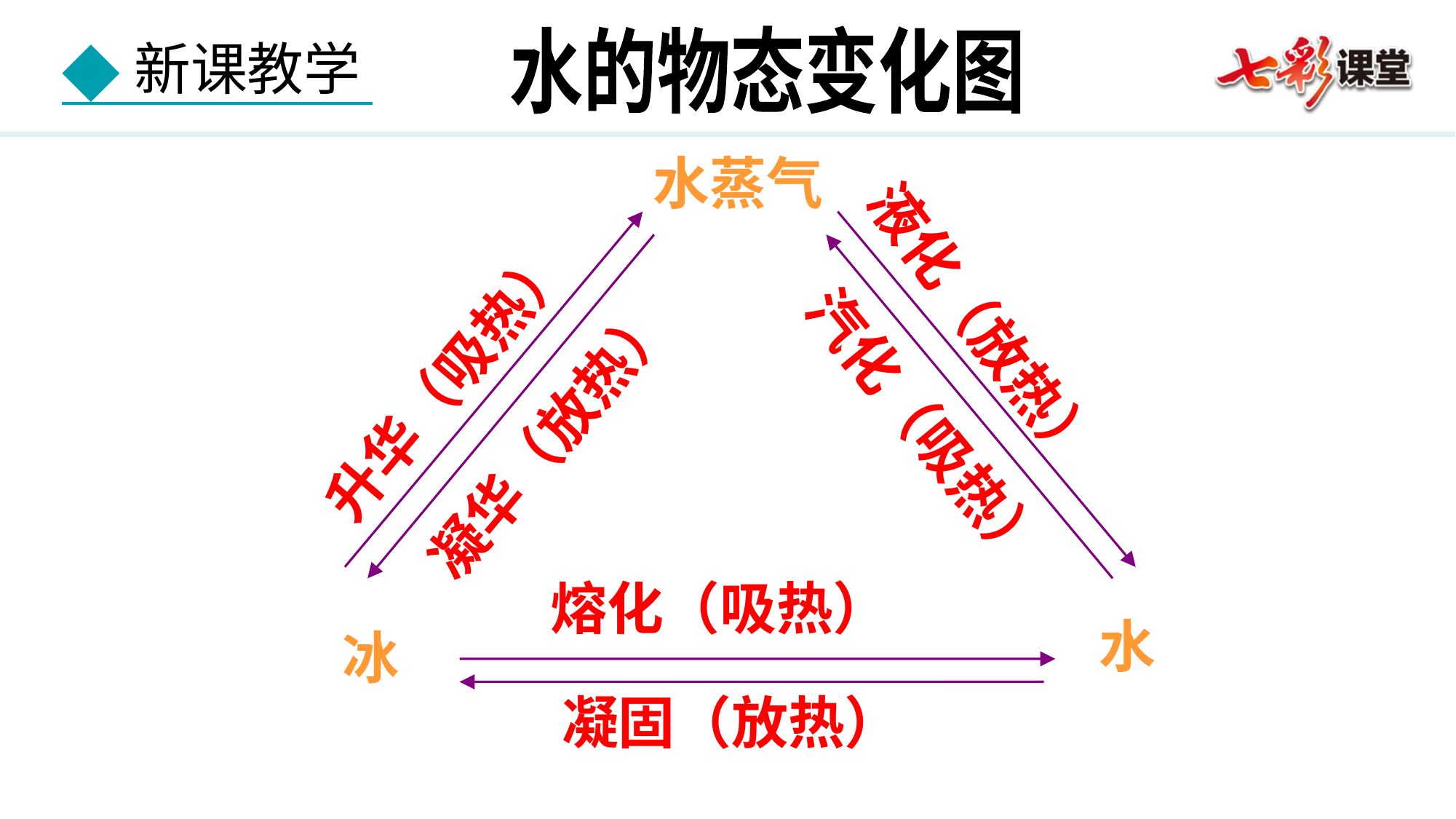

水的物态变化图
水蒸气

液化（放热）
升华（吸热）
凝华（放热）
汽化（吸热）
熔化（吸热）
水
冰

凝固（放热）